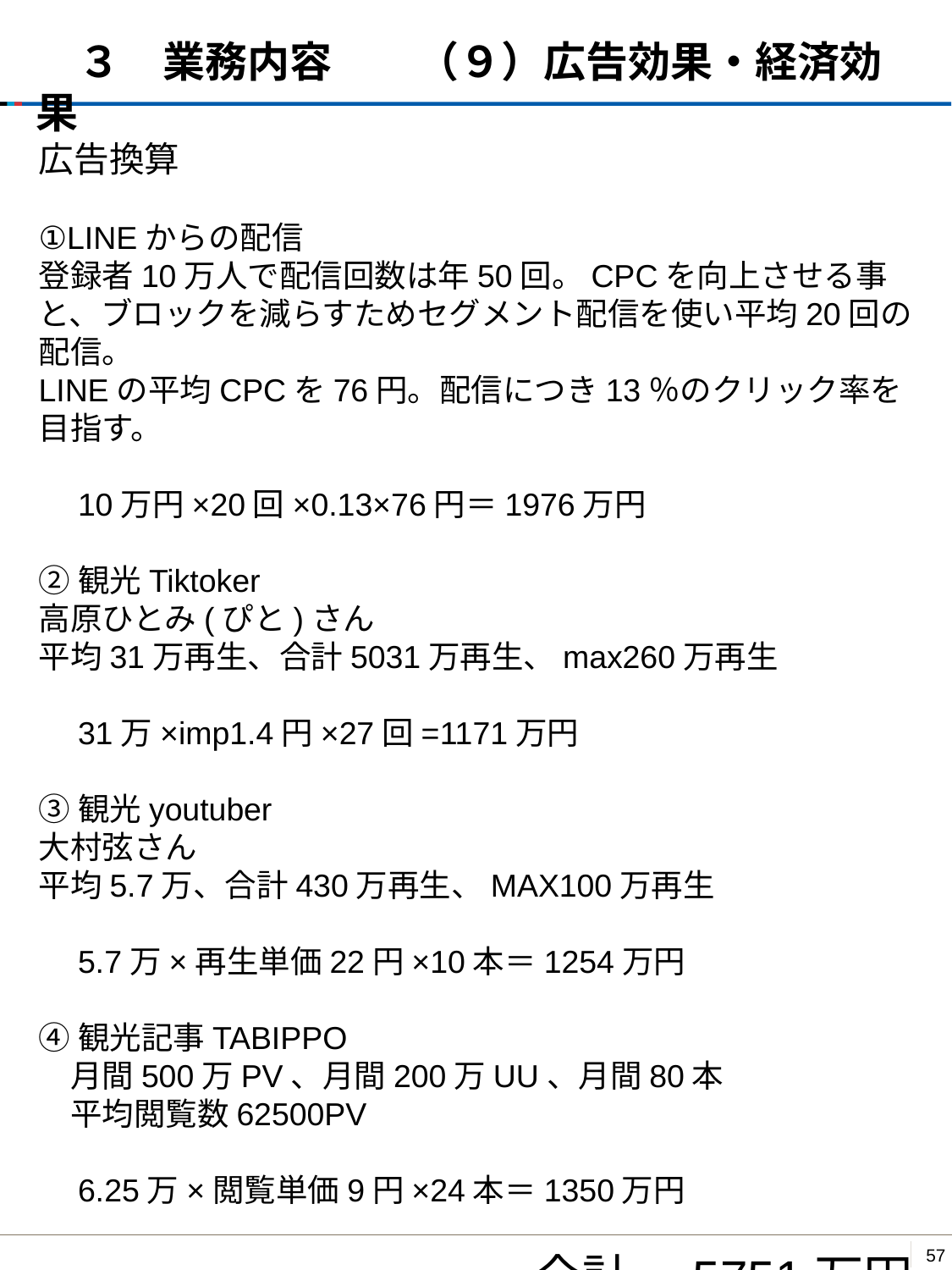

# ３　業務内容　　（９）広告効果・経済効果
広告換算

①LINEからの配信
登録者10万人で配信回数は年50回。CPCを向上させる事と、ブロックを減らすためセグメント配信を使い平均20回の配信。
LINEの平均CPCを76円。配信につき13％のクリック率を目指す。
　10万円×20回×0.13×76円＝1976万円

②観光Tiktoker
高原ひとみ(ぴと)さん
平均31万再生、合計5031万再生、max260万再生
　31万×imp1.4円×27回=1171万円

③観光youtuber
大村弦さん
平均5.7万、合計430万再生、MAX100万再生
　5.7万×再生単価22円×10本＝1254万円

④観光記事TABIPPO
　月間500万PV、月間200万UU、月間80本
　平均閲覧数62500PV
　6.25万×閲覧単価9円×24本＝1350万円

合計　5751万円

57